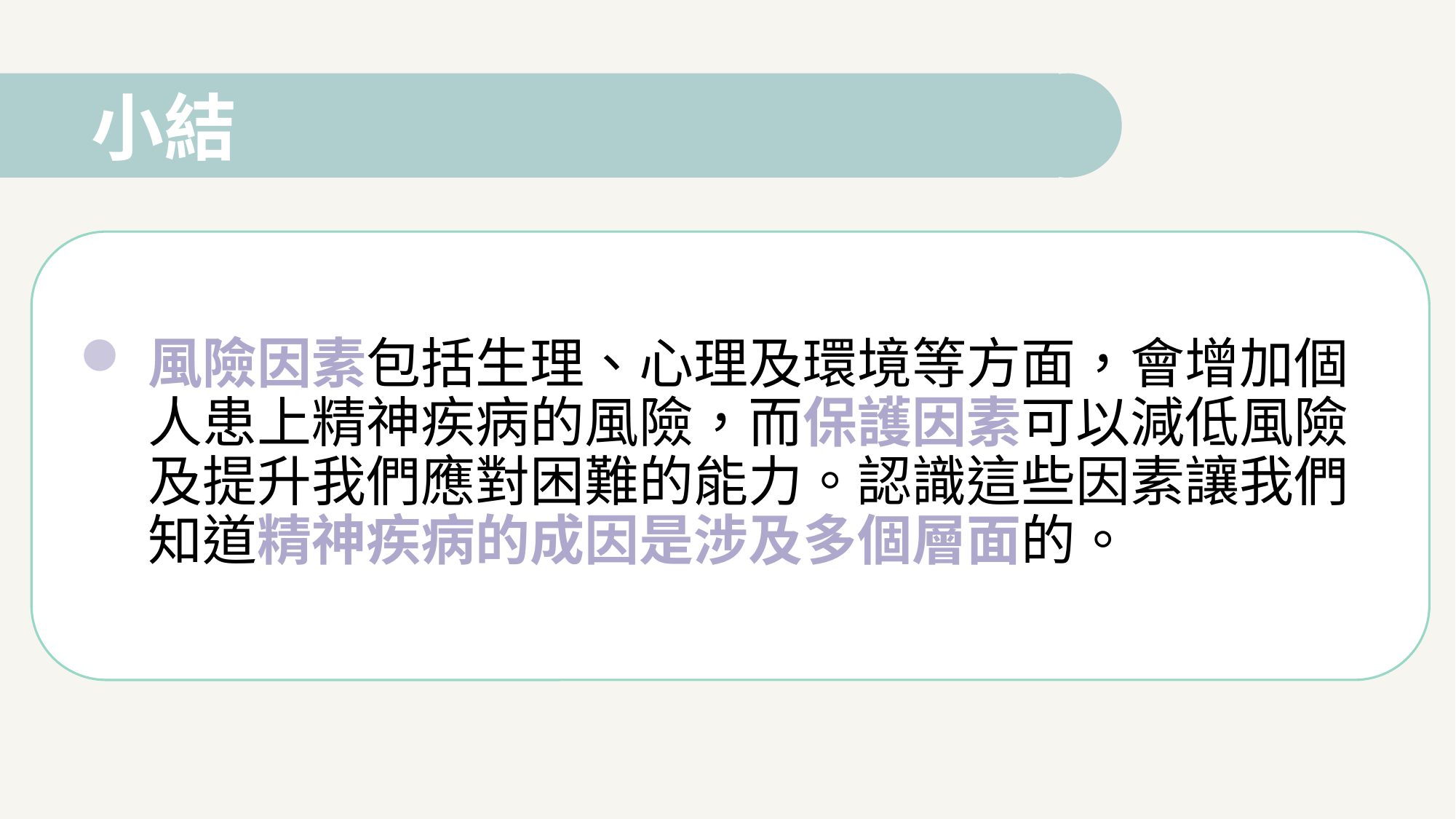

小結

風險因素包括生理、心理及環境等方面，會增加個人患上精神疾病的風險，而保護因素可以減低風險及提升我們應對困難的能力。認識這些因素讓我們知道精神疾病的成因是涉及多個層面的。